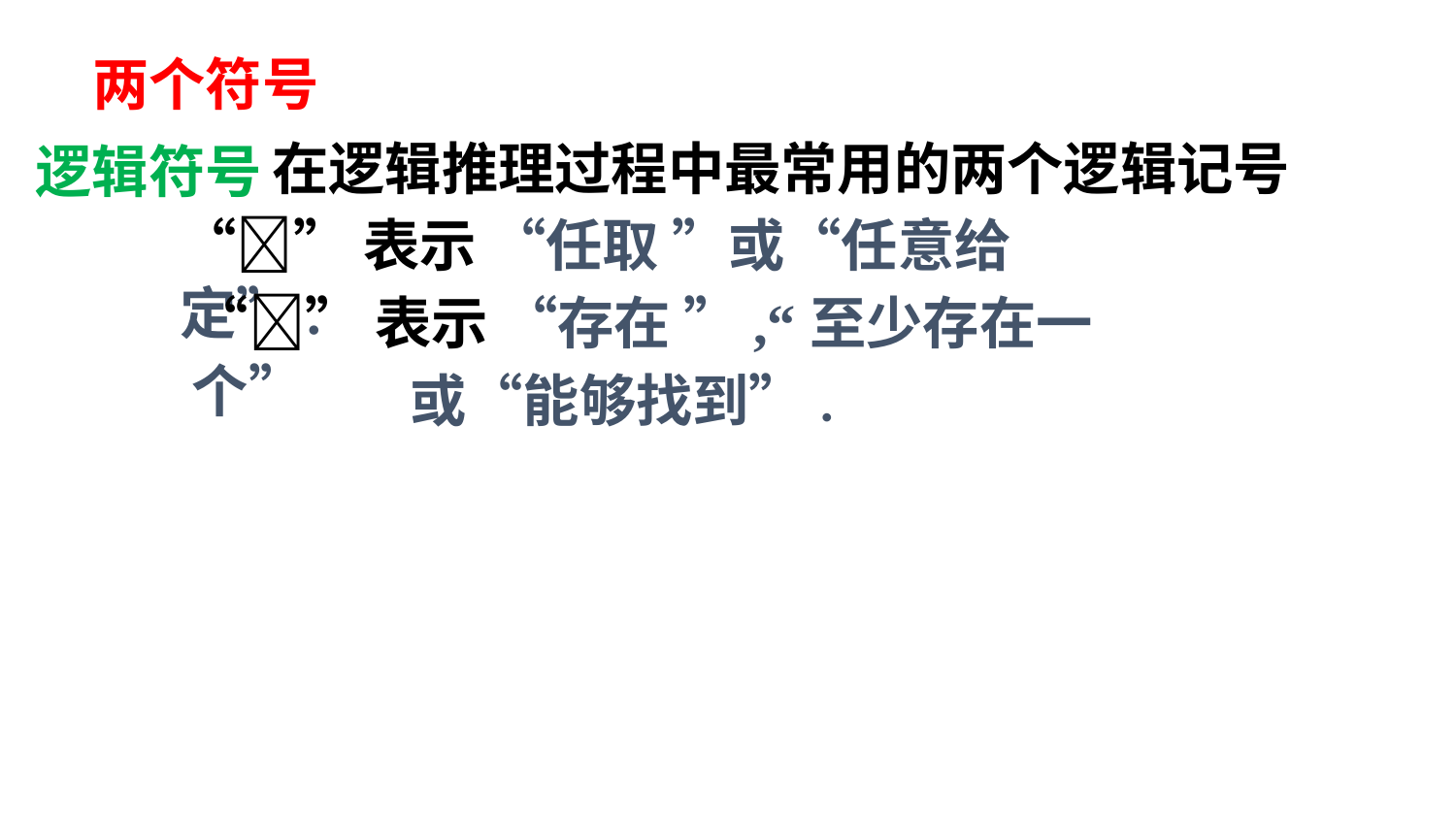

两个符号
在逻辑推理过程中最常用的两个逻辑记号
逻辑符号
“∀”表示 “任取 ”或“任意给定”.
“∃”表示 “存在 ”,“至少存在一个”
或“能够找到”.